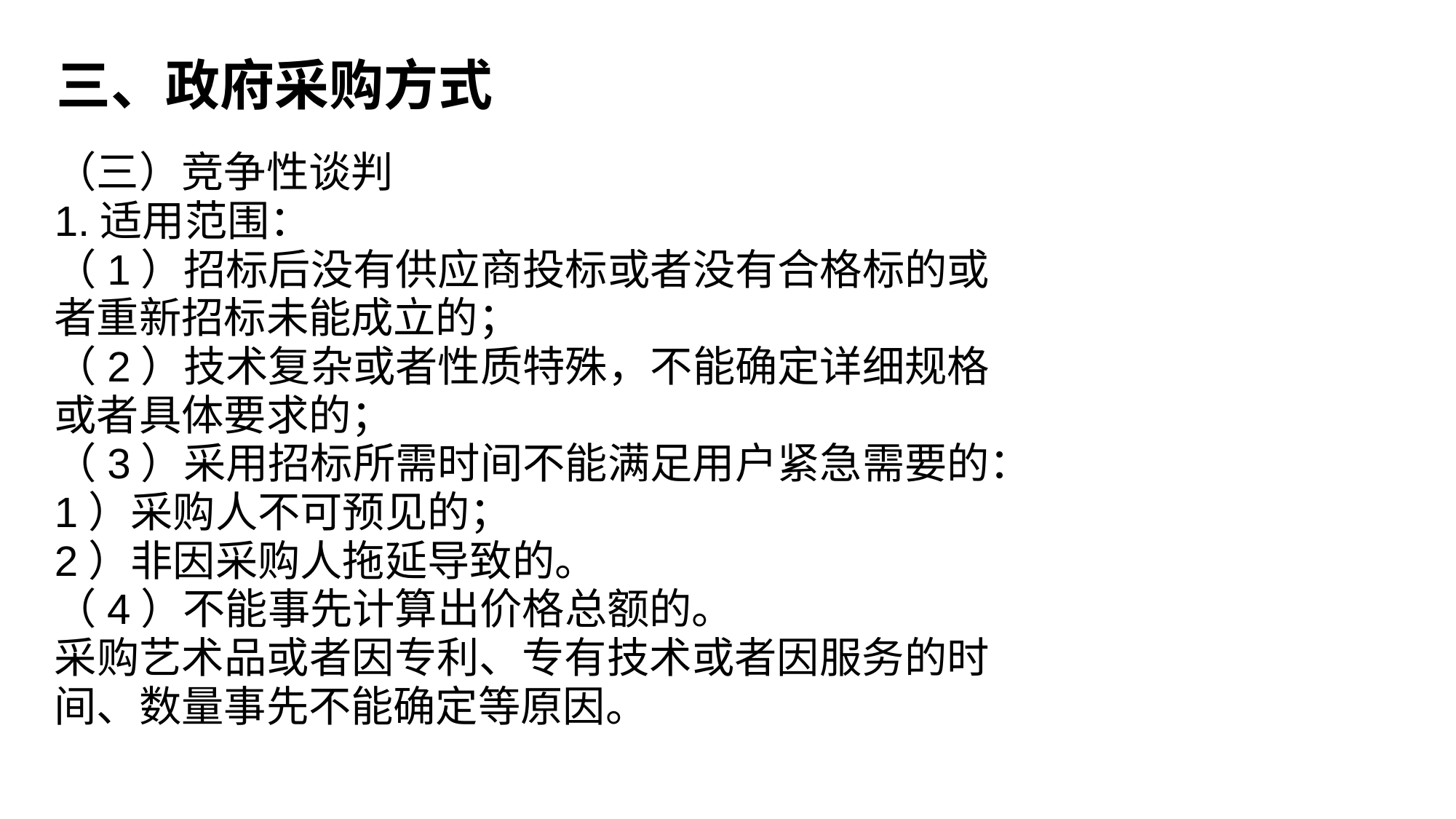

三、政府采购方式
（三）竞争性谈判
1.适用范围：
（1）招标后没有供应商投标或者没有合格标的或者重新招标未能成立的；
（2）技术复杂或者性质特殊，不能确定详细规格或者具体要求的；
（3）采用招标所需时间不能满足用户紧急需要的：
1）采购人不可预见的；
2）非因采购人拖延导致的。
（4）不能事先计算出价格总额的。
采购艺术品或者因专利、专有技术或者因服务的时间、数量事先不能确定等原因。